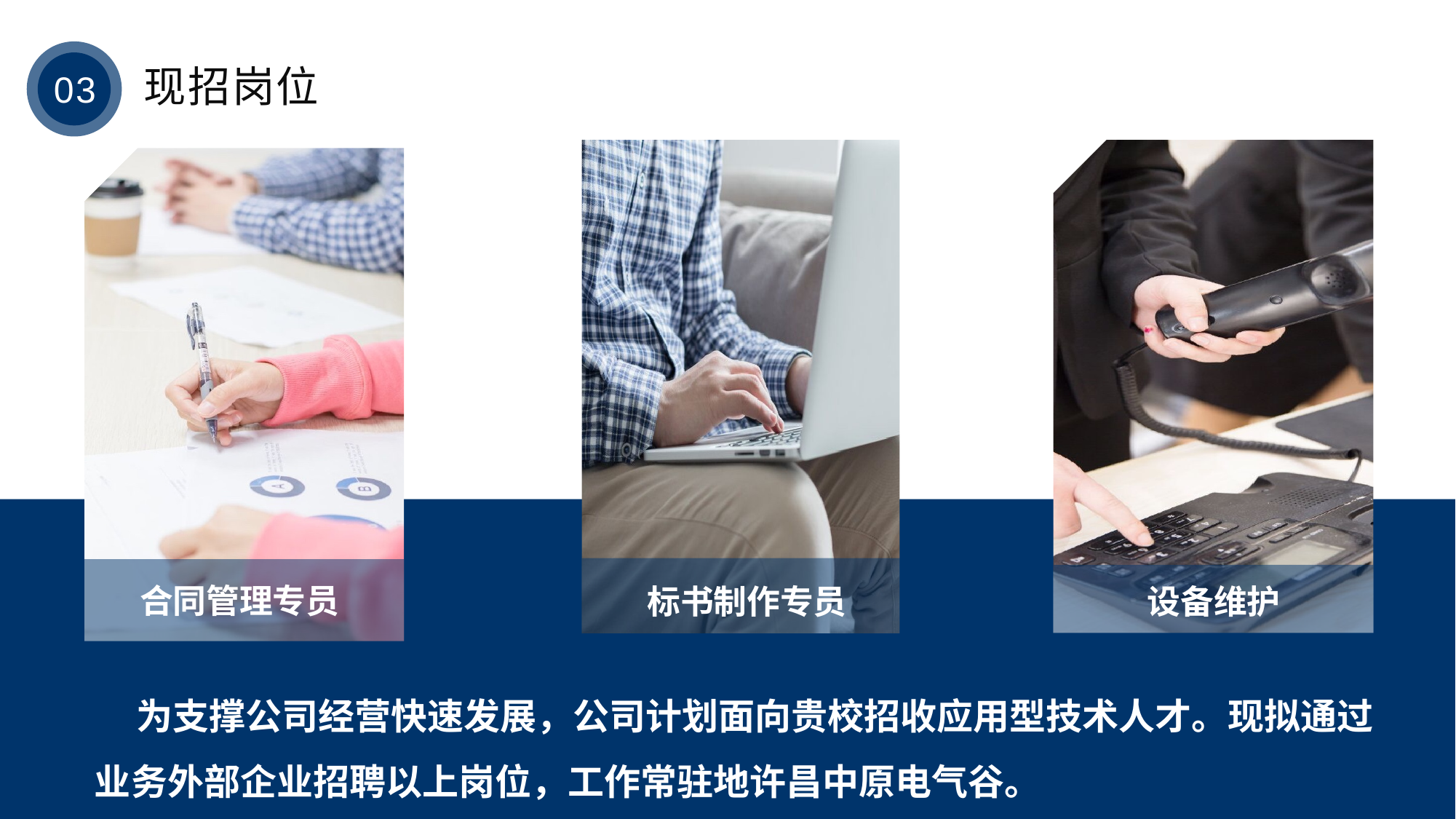

03
现招岗位

合同管理专员
标书制作专员
设备维护
    为支撑公司经营快速发展，公司计划面向贵校招收应用型技术人才。现拟通过业务外部企业招聘以上岗位，工作常驻地许昌中原电气谷。